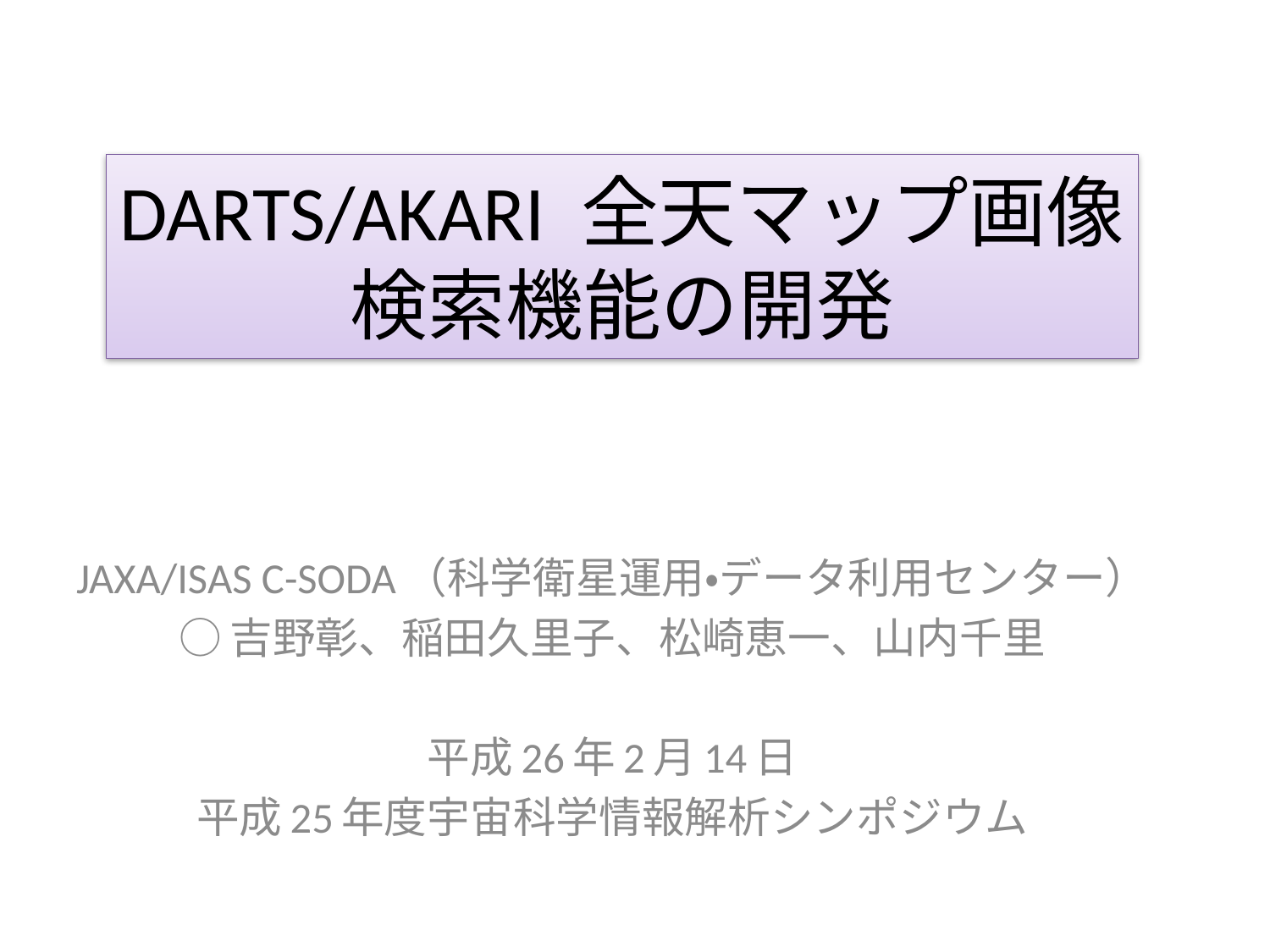

# DARTS/AKARI 全天マップ画像検索機能の開発
JAXA/ISAS C-SODA（科学衛星運用・データ利用センター）
○吉野彰、稲田久里子、松崎恵一、山内千里

平成26年2月14日
平成25年度宇宙科学情報解析シンポジウム